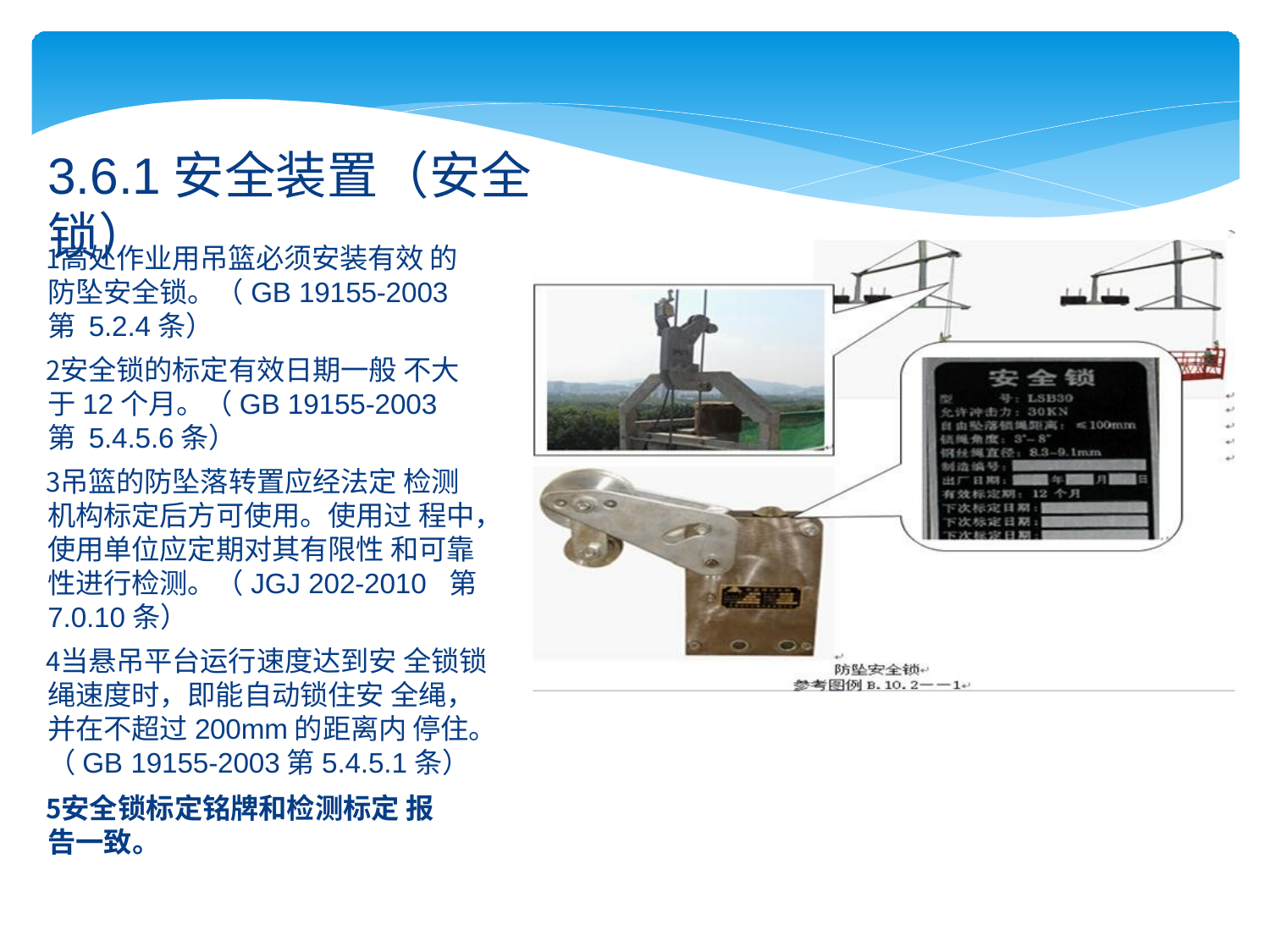

# 3.6.1安全装置（安全锁）

高处作业用吊篮必须安装有效 的防坠安全锁。（GB 19155-2003第 5.2.4条）
安全锁的标定有效日期一般 不大于12个月。（GB 19155-2003第 5.4.5.6条）
吊篮的防坠落转置应经法定 检测机构标定后方可使用。使用过 程中，使用单位应定期对其有限性 和可靠性进行检测。（JGJ 202-2010  第7.0.10条）
当悬吊平台运行速度达到安 全锁锁绳速度时，即能自动锁住安 全绳，并在不超过200mm的距离内 停住。（GB 19155-2003第5.4.5.1条）
安全锁标定铭牌和检测标定 报告一致。